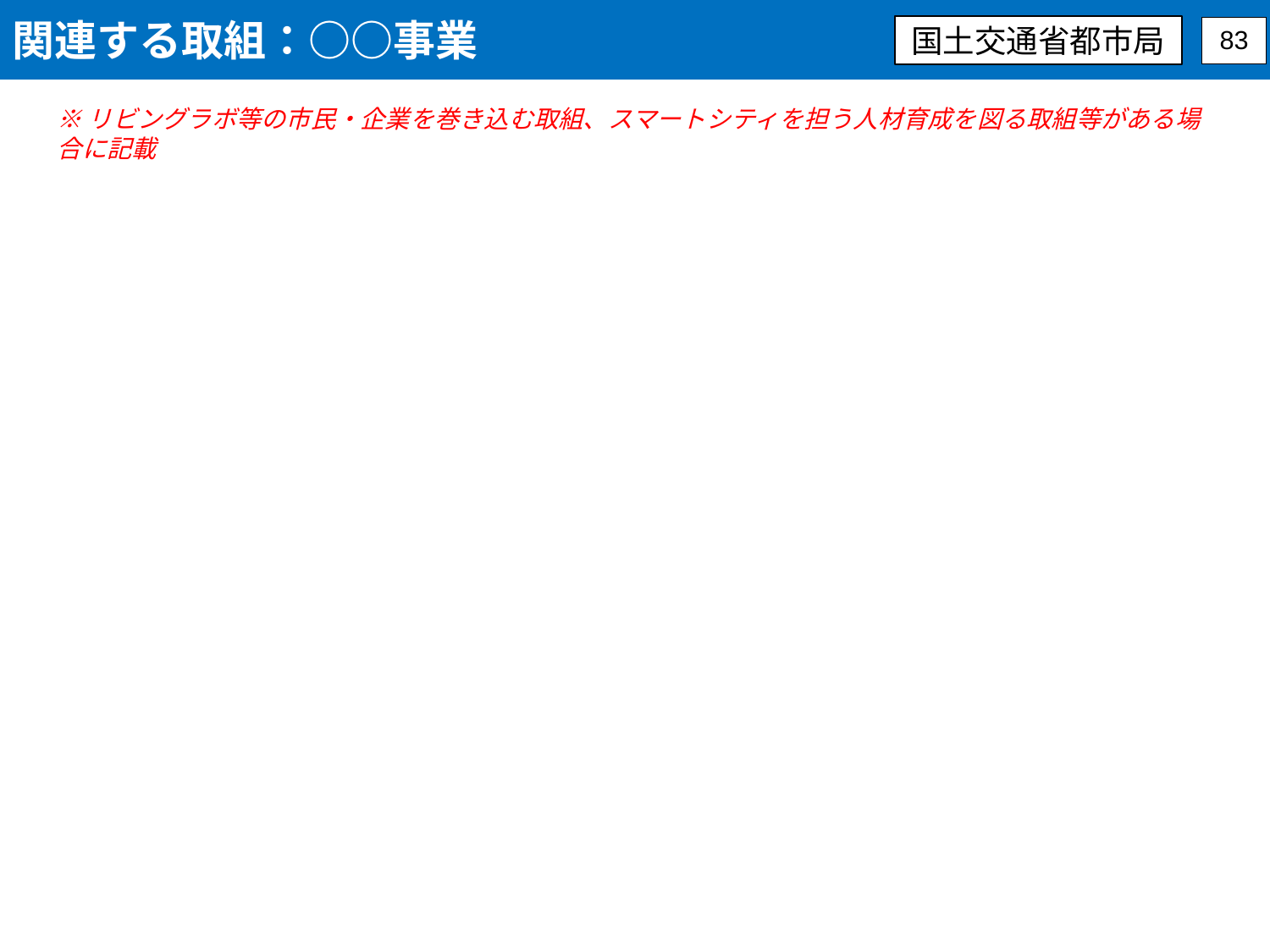

関連する取組：○○事業
国土交通省都市局
83
※リビングラボ等の市民・企業を巻き込む取組、スマートシティを担う人材育成を図る取組等がある場合に記載